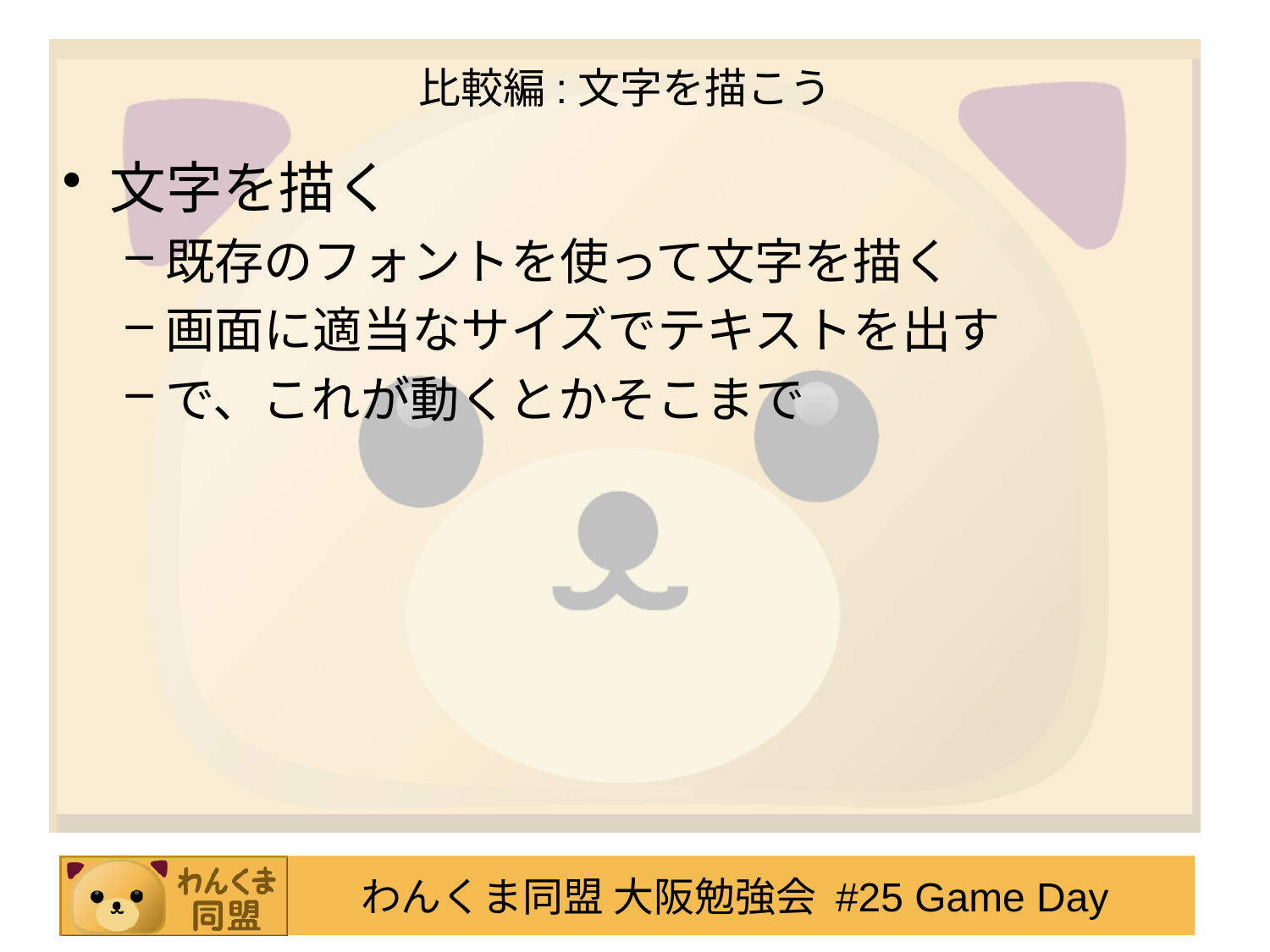

# 比較編:文字を描こう
文字を描く
既存のフォントを使って文字を描く
画面に適当なサイズでテキストを出す
で、これが動くとかそこまで